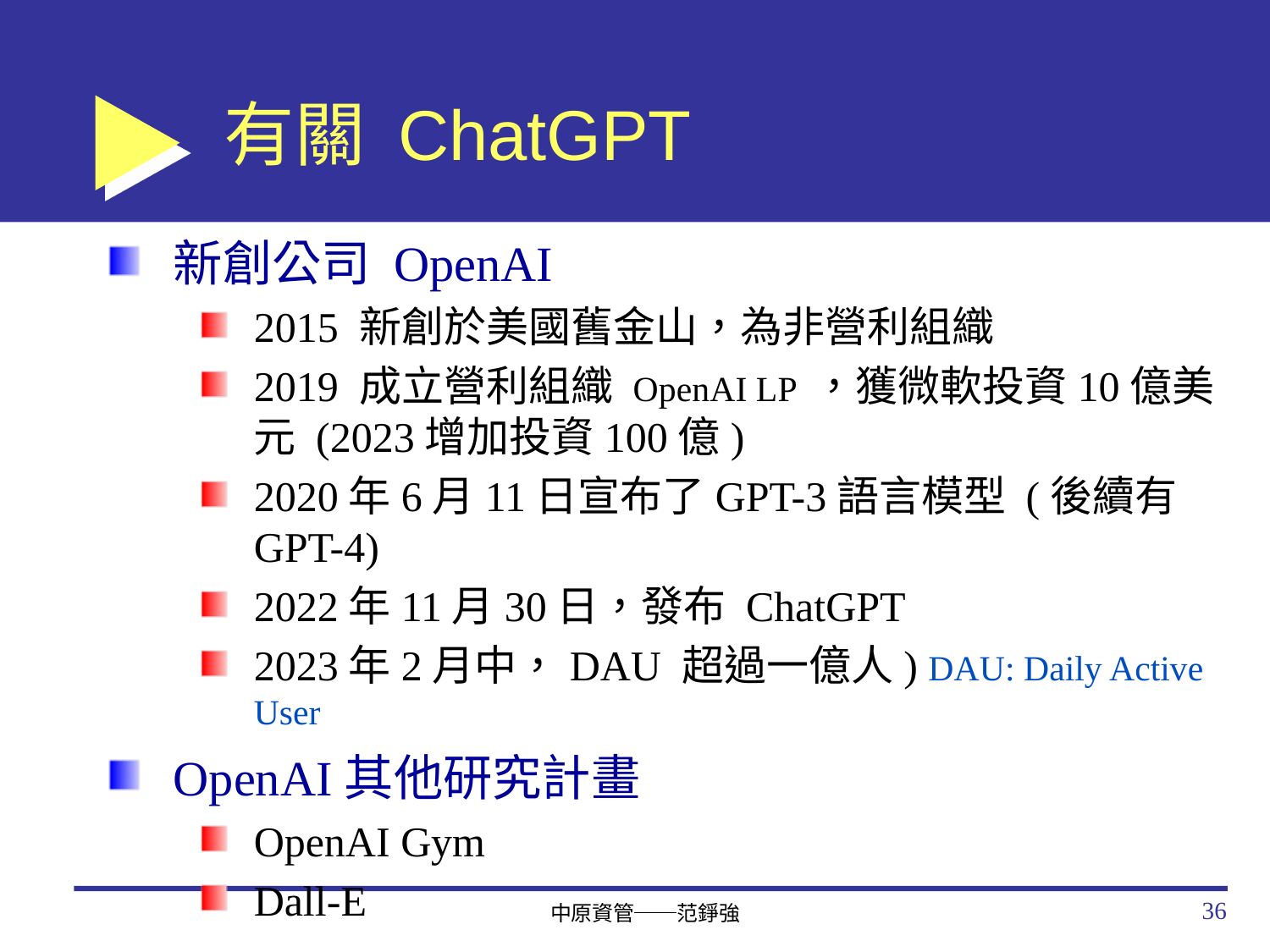

# 有關 ChatGPT
新創公司 OpenAI
2015 新創於美國舊金山，為非營利組織
2019 成立營利組織 OpenAI LP ，獲微軟投資10億美元 (2023增加投資100億)
2020年6月11日宣布了GPT-3語言模型 (後續有 GPT-4)
2022年11月30日，發布 ChatGPT
2023年2月中，DAU 超過一億人) DAU: Daily Active User
OpenAI其他研究計畫
OpenAI Gym
Dall-E
36